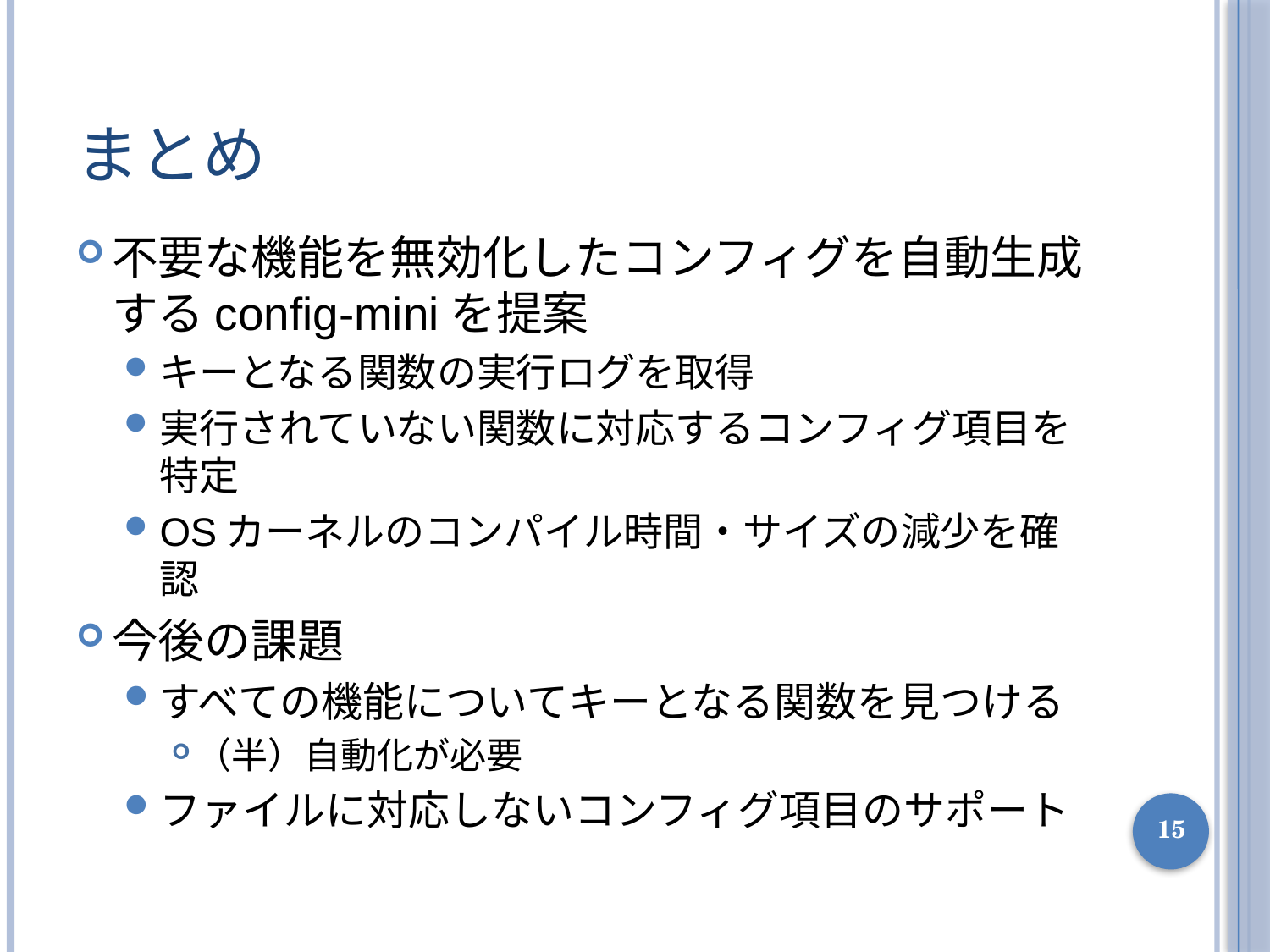

# まとめ
不要な機能を無効化したコンフィグを自動生成するconfig-miniを提案
キーとなる関数の実行ログを取得
実行されていない関数に対応するコンフィグ項目を特定
OSカーネルのコンパイル時間・サイズの減少を確認
今後の課題
すべての機能についてキーとなる関数を見つける
（半）自動化が必要
ファイルに対応しないコンフィグ項目のサポート
15